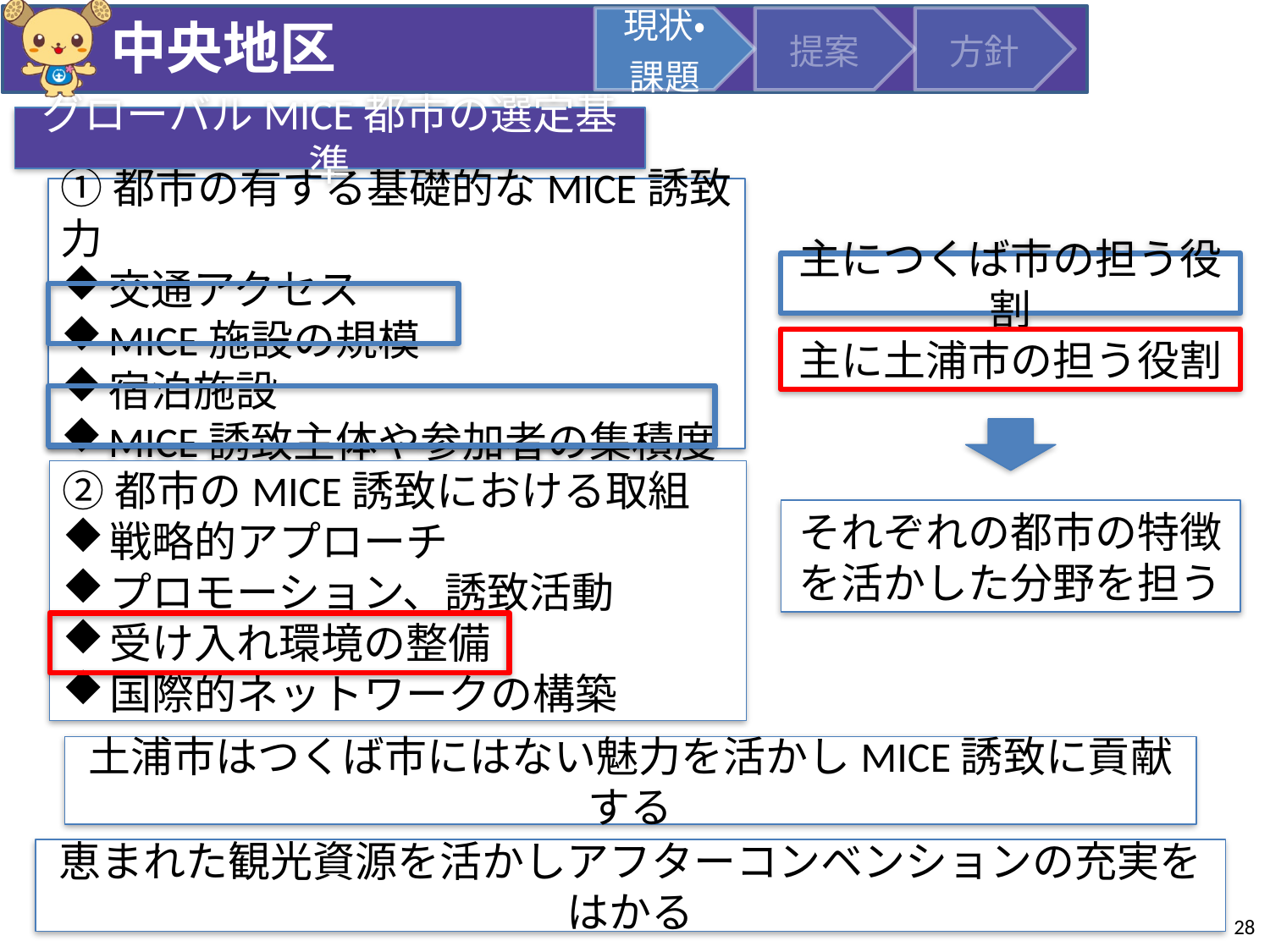

# 中央地区
現状・課題
方針
提案
グローバルMICE都市の選定基準
①都市の有する基礎的なMICE誘致力
交通アクセス
MICE施設の規模
宿泊施設
MICE誘致主体や参加者の集積度
主につくば市の担う役割

主に土浦市の担う役割

②都市のMICE誘致における取組
戦略的アプローチ
プロモーション、誘致活動
受け入れ環境の整備
国際的ネットワークの構築
それぞれの都市の特徴を活かした分野を担う

土浦市はつくば市にはない魅力を活かしMICE誘致に貢献する
恵まれた観光資源を活かしアフターコンベンションの充実をはかる
28